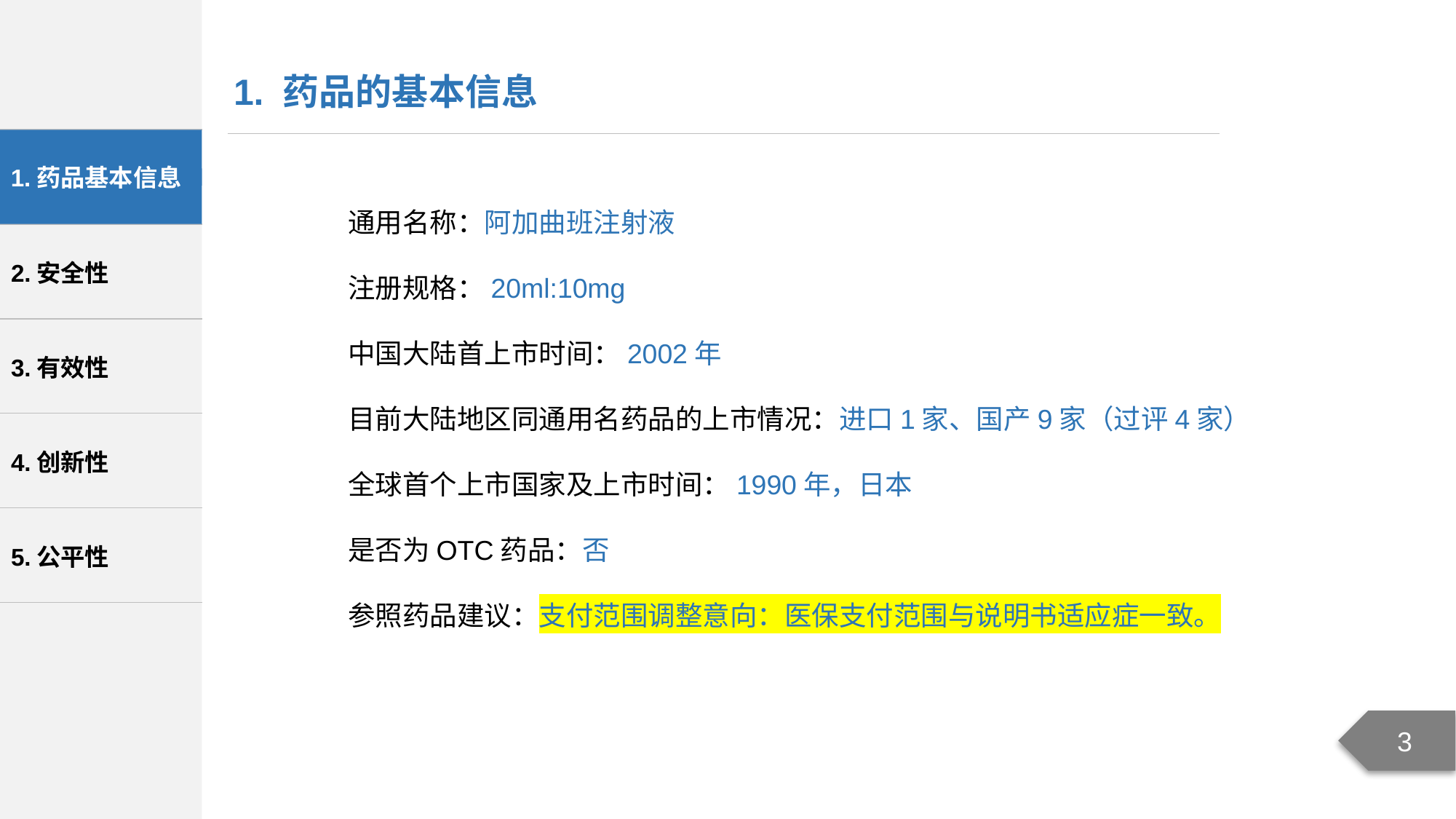

1. 药品的基本信息
通用名称：阿加曲班注射液
注册规格：20ml:10mg
中国大陆首上市时间：2002年
目前大陆地区同通用名药品的上市情况：进口1家、国产9家（过评4家）
全球首个上市国家及上市时间：1990年，日本
是否为OTC药品：否
参照药品建议：支付范围调整意向：医保支付范围与说明书适应症一致。